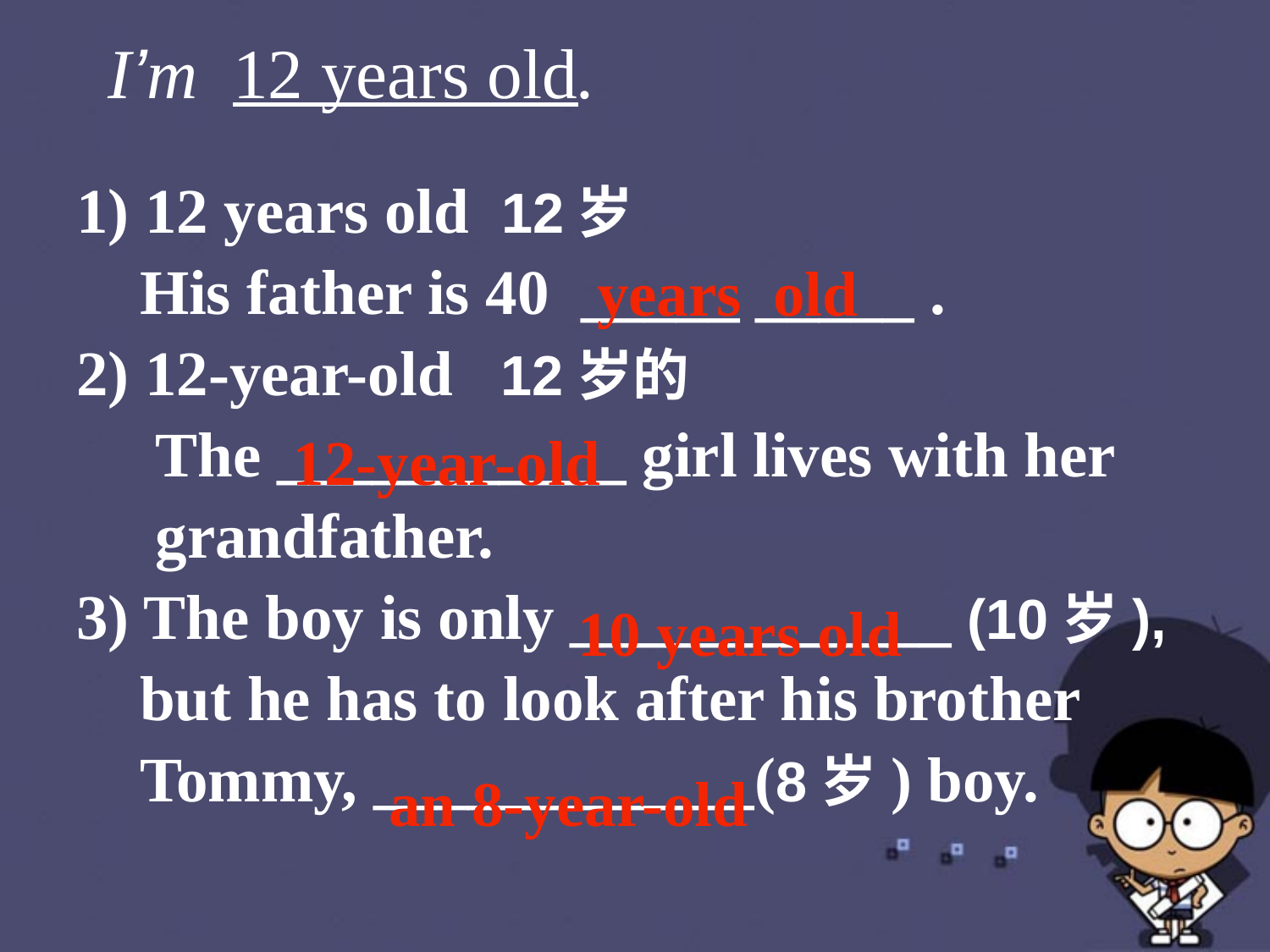

I’m  12 years old.
1) 12 years old  12岁
    His father is 40  _____ _____ .
2) 12-year-old   12岁的
     The ___________ girl lives with her
     grandfather.
3) The boy is only ____________ (10岁),
    but he has to look after his brother
    Tommy, ____________(8岁) boy.
years  old
12-year-old
10 years old
an 8-year-old